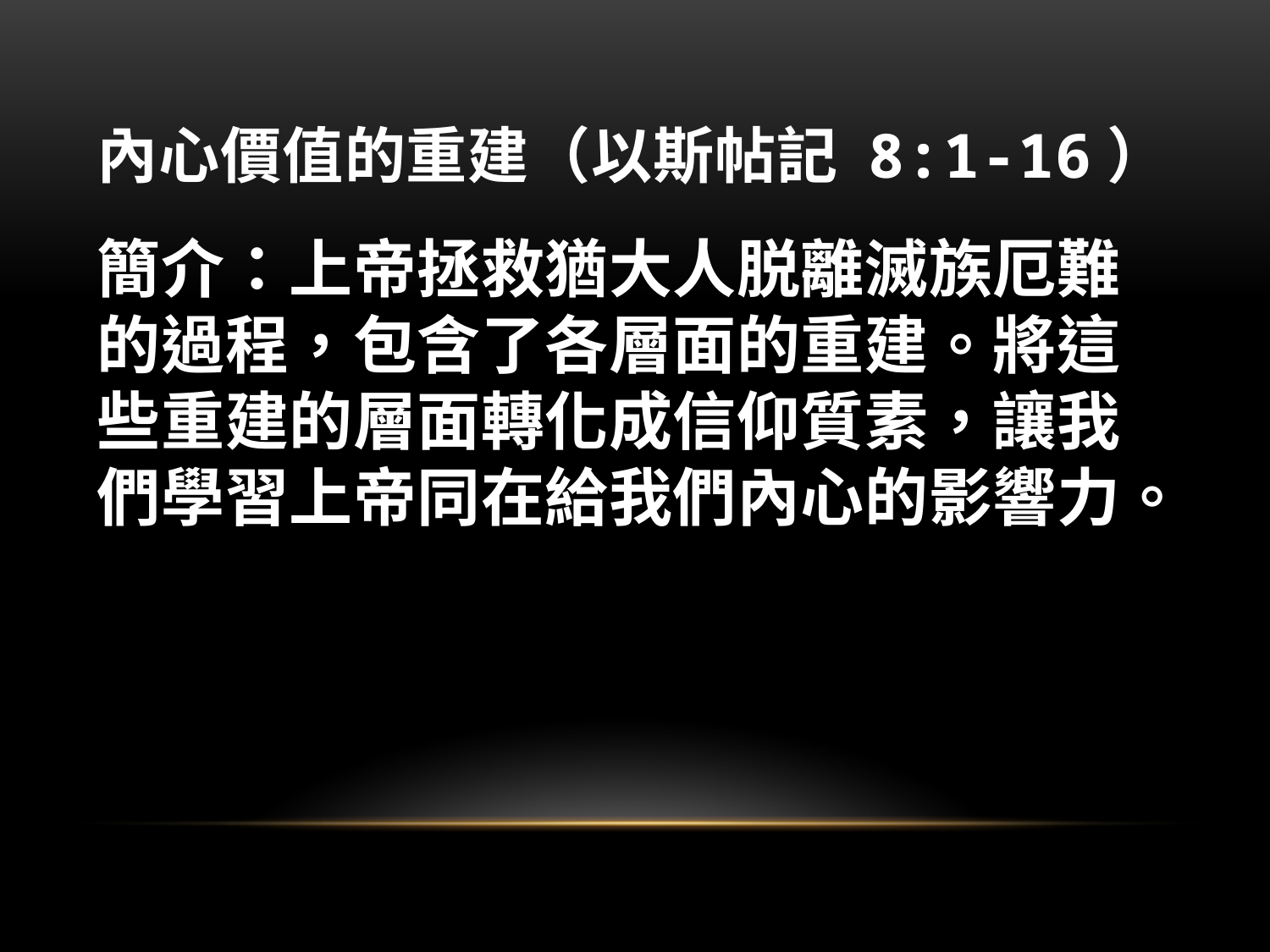

# 內心價值的重建（以斯帖記 8:1-16）
簡介：上帝拯救猶大人脱離滅族厄難的過程，包含了各層面的重建。將這些重建的層面轉化成信仰質素，讓我們學習上帝同在給我們內心的影響力。